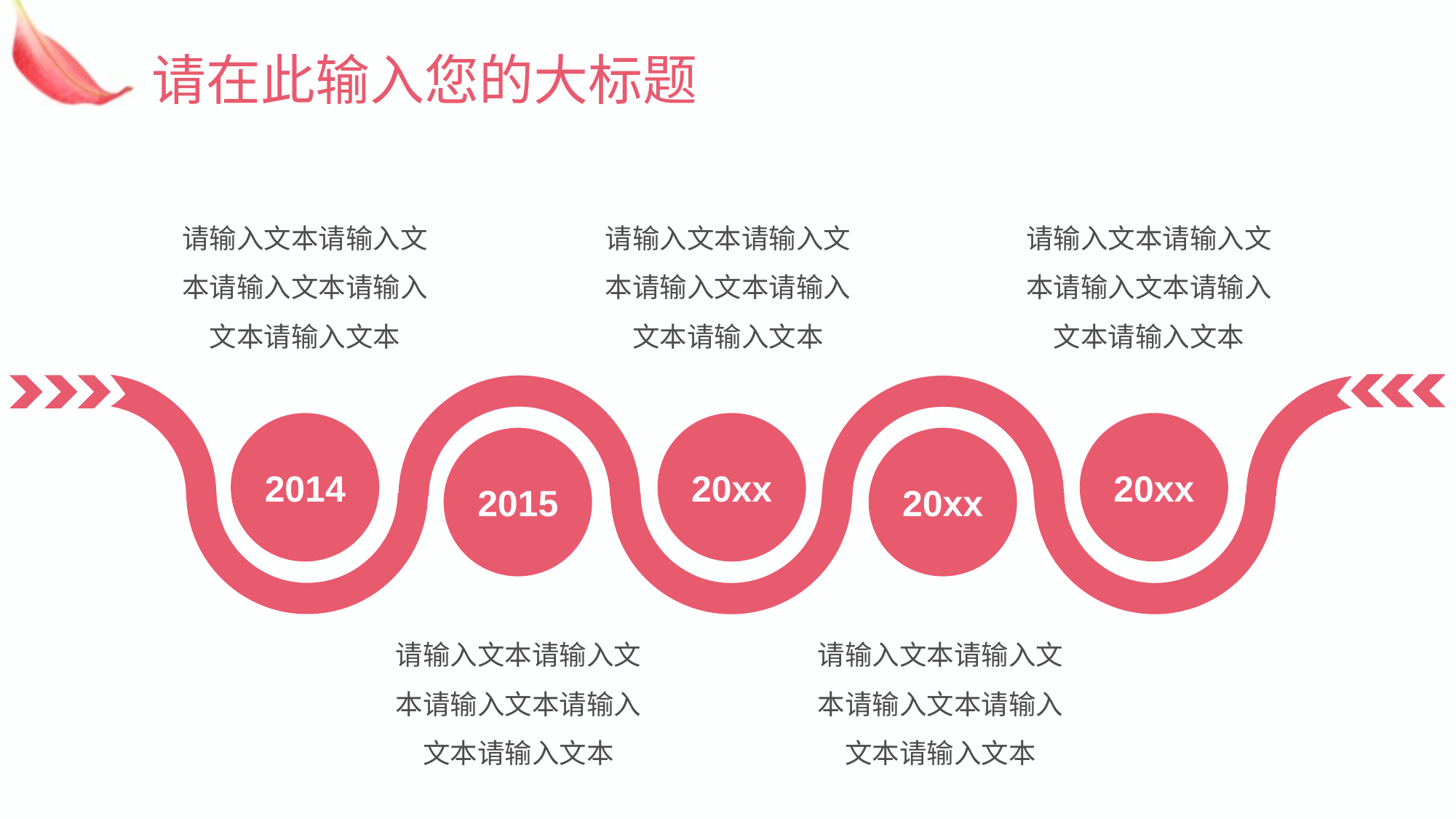

# 请在此输入您的大标题
请输入文本请输入文本请输入文本请输入文本请输入文本
请输入文本请输入文本请输入文本请输入文本请输入文本
请输入文本请输入文本请输入文本请输入文本请输入文本

2014
20xx
20xx
2015
20xx
请输入文本请输入文本请输入文本请输入文本请输入文本
请输入文本请输入文本请输入文本请输入文本请输入文本